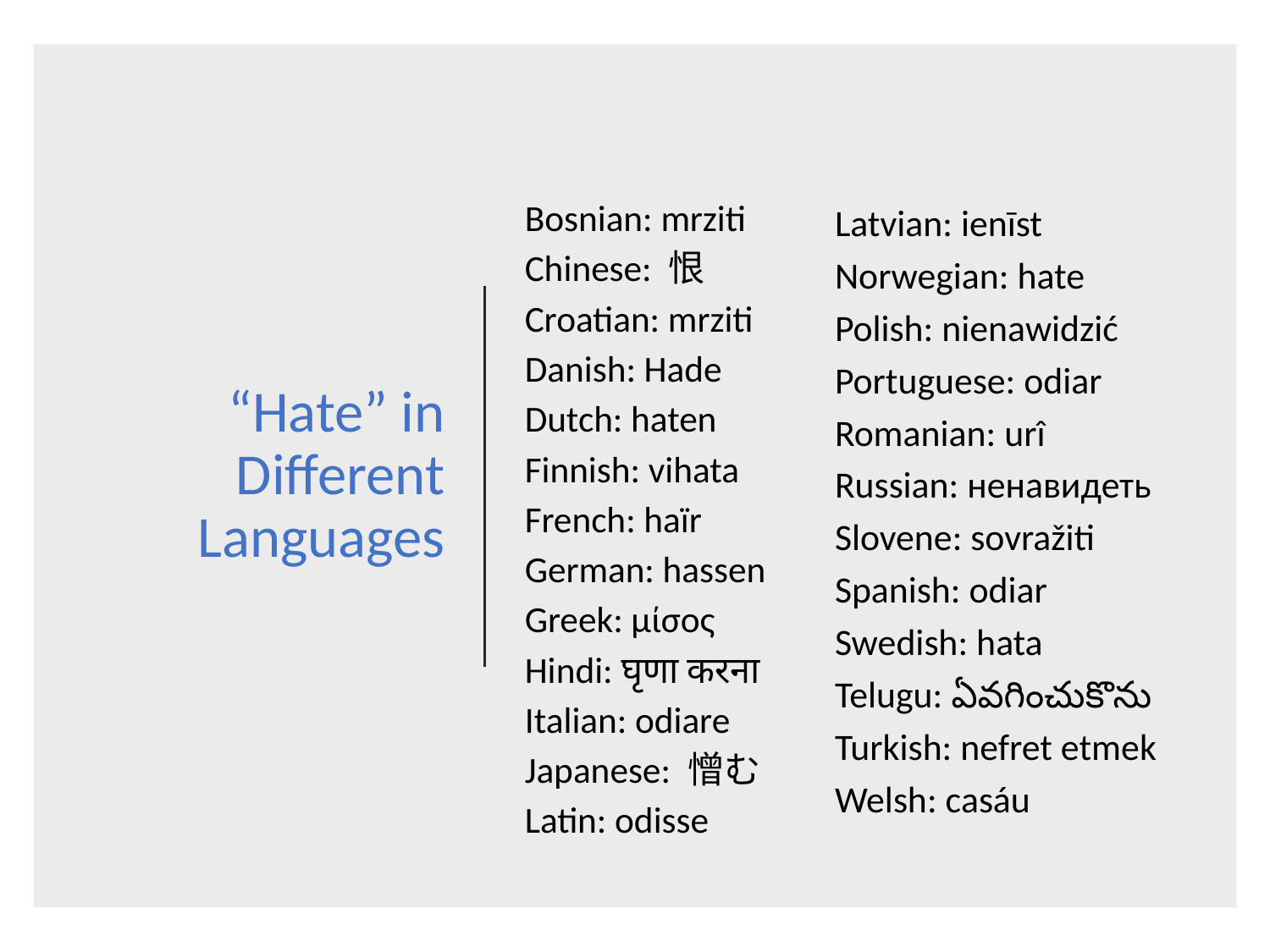

Latvian: ienīst
Norwegian: hate
Polish: nienawidzić
Portuguese: odiar
Romanian: urî
Russian: ненавидеть
Slovene: sovražiti
Spanish: odiar
Swedish: hata
Telugu: ఏవగించుకొను
Turkish: nefret etmek
Welsh: casáu
Bosnian: mrziti
Chinese: 恨
Croatian: mrziti
Danish: Hade
Dutch: haten
Finnish: vihata
French: haïr
German: hassen
Greek: μίσος
Hindi: घृणा करना
Italian: odiare
Japanese: 憎む
Latin: odisse
# “Hate” in Different Languages